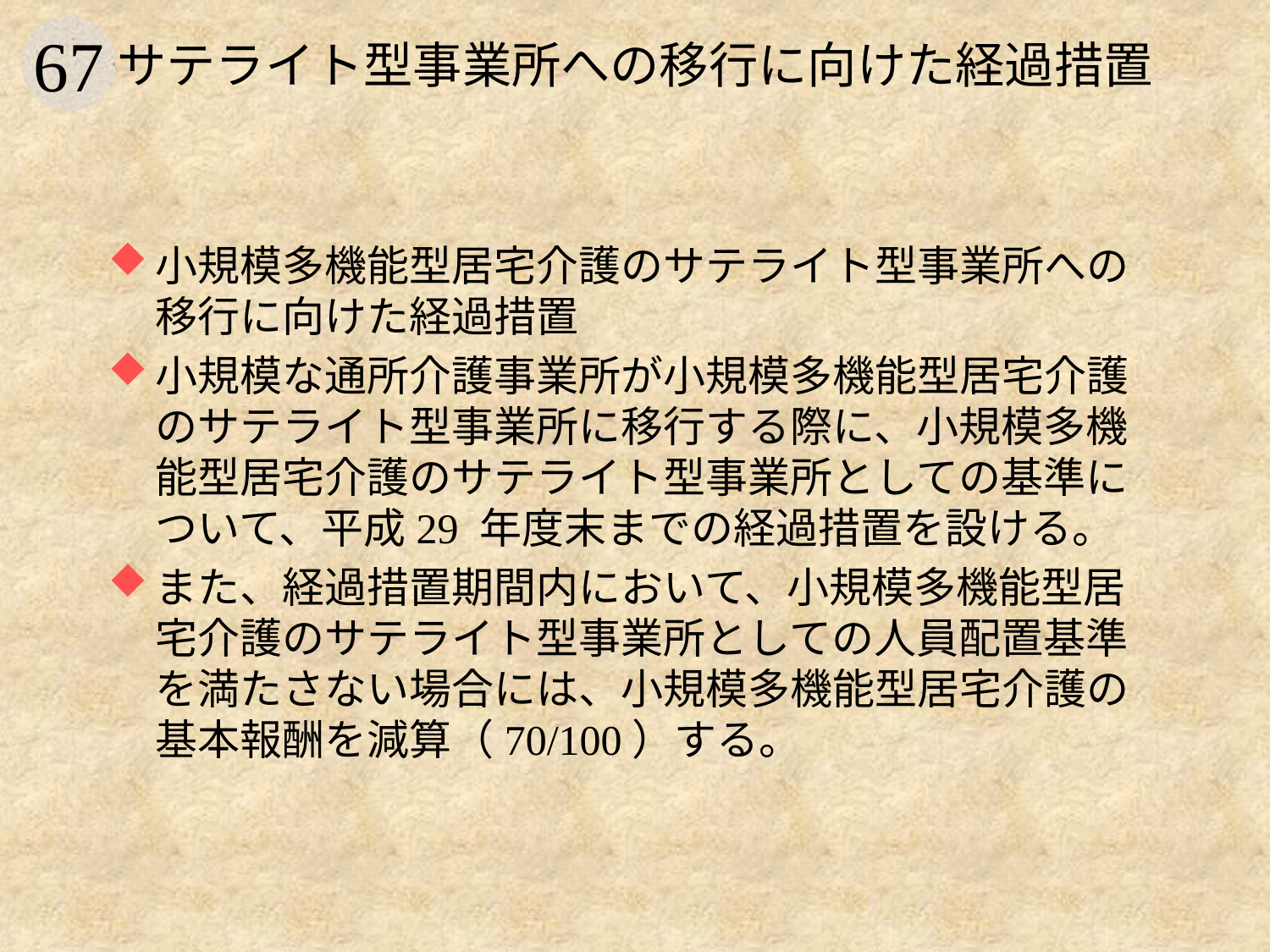

# サテライト型事業所への移行に向けた経過措置
小規模多機能型居宅介護のサテライト型事業所への移行に向けた経過措置
小規模な通所介護事業所が小規模多機能型居宅介護のサテライト型事業所に移行する際に、小規模多機能型居宅介護のサテライト型事業所としての基準について、平成29 年度末までの経過措置を設ける。
また、経過措置期間内において、小規模多機能型居宅介護のサテライト型事業所としての人員配置基準を満たさない場合には、小規模多機能型居宅介護の基本報酬を減算（70/100）する。